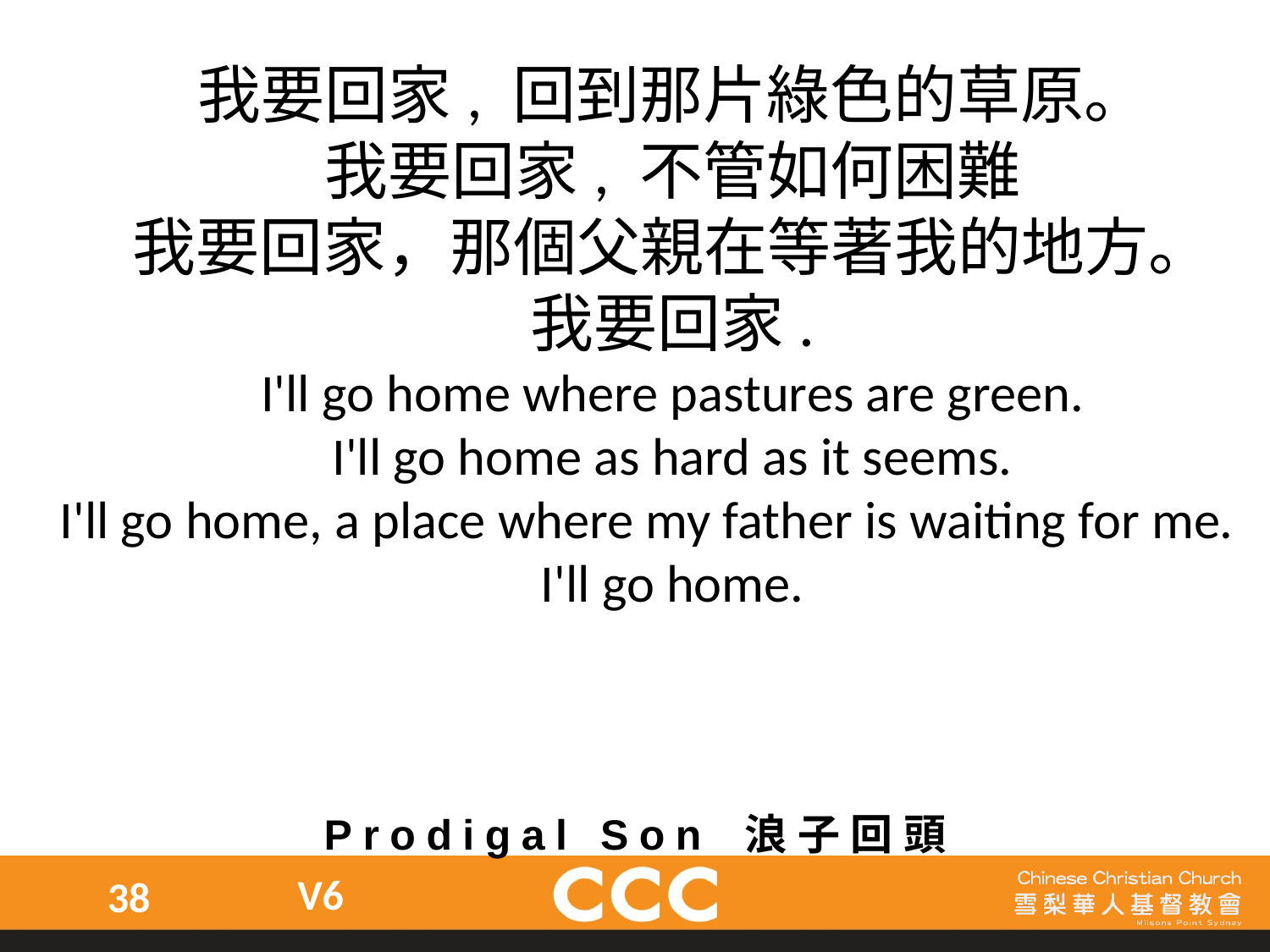

我要回家, 回到那片綠色的草原。
我要回家, 不管如何困難
我要回家，那個父親在等著我的地方。
我要回家.
I'll go home where pastures are green.
I'll go home as hard as it seems.
I'll go home, a place where my father is waiting for me.
I'll go home.
Prodigal Son 浪子回頭
V6
38